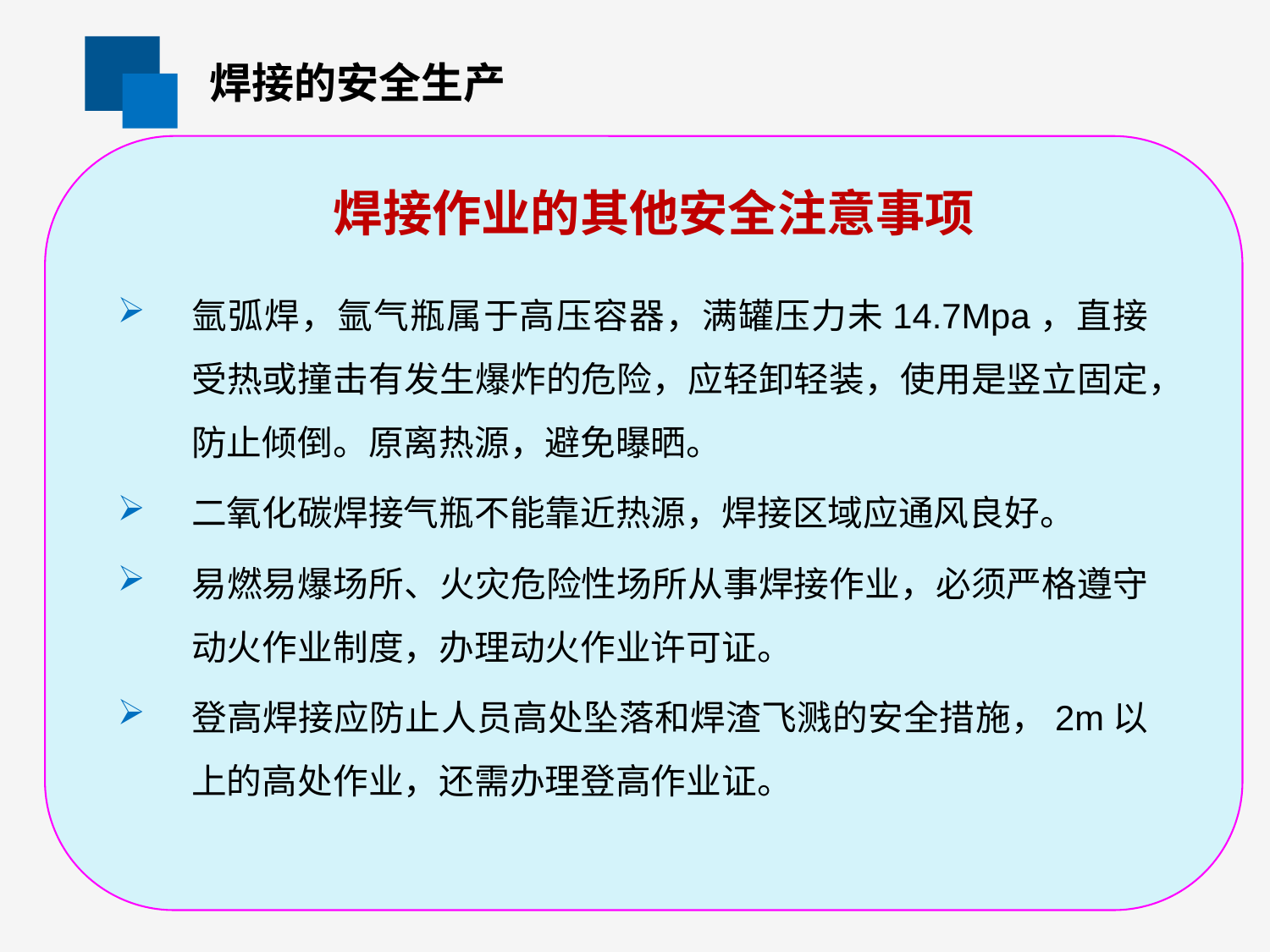

焊接的安全生产

焊接作业的其他安全注意事项
氩弧焊，氩气瓶属于高压容器，满罐压力未14.7Mpa，直接受热或撞击有发生爆炸的危险，应轻卸轻装，使用是竖立固定，防止倾倒。原离热源，避免曝晒。
二氧化碳焊接气瓶不能靠近热源，焊接区域应通风良好。
易燃易爆场所、火灾危险性场所从事焊接作业，必须严格遵守动火作业制度，办理动火作业许可证。
登高焊接应防止人员高处坠落和焊渣飞溅的安全措施，2m以上的高处作业，还需办理登高作业证。